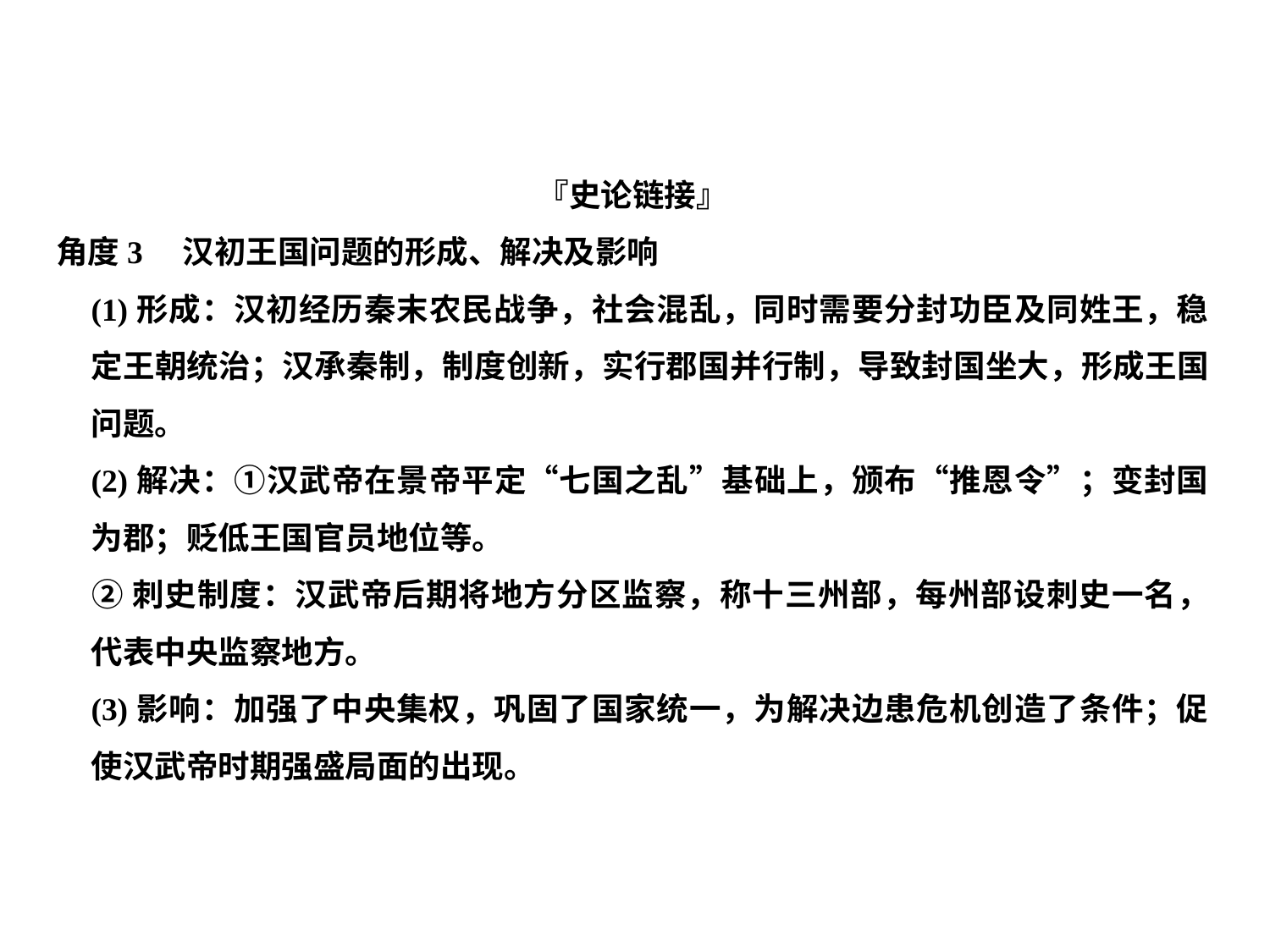

『史论链接』
角度3　汉初王国问题的形成、解决及影响
	(1)形成：汉初经历秦末农民战争，社会混乱，同时需要分封功臣及同姓王，稳定王朝统治；汉承秦制，制度创新，实行郡国并行制，导致封国坐大，形成王国问题。
	(2)解决：①汉武帝在景帝平定“七国之乱”基础上，颁布“推恩令”；变封国为郡；贬低王国官员地位等。
	②刺史制度：汉武帝后期将地方分区监察，称十三州部，每州部设刺史一名，代表中央监察地方。
	(3)影响：加强了中央集权，巩固了国家统一，为解决边患危机创造了条件；促使汉武帝时期强盛局面的出现。